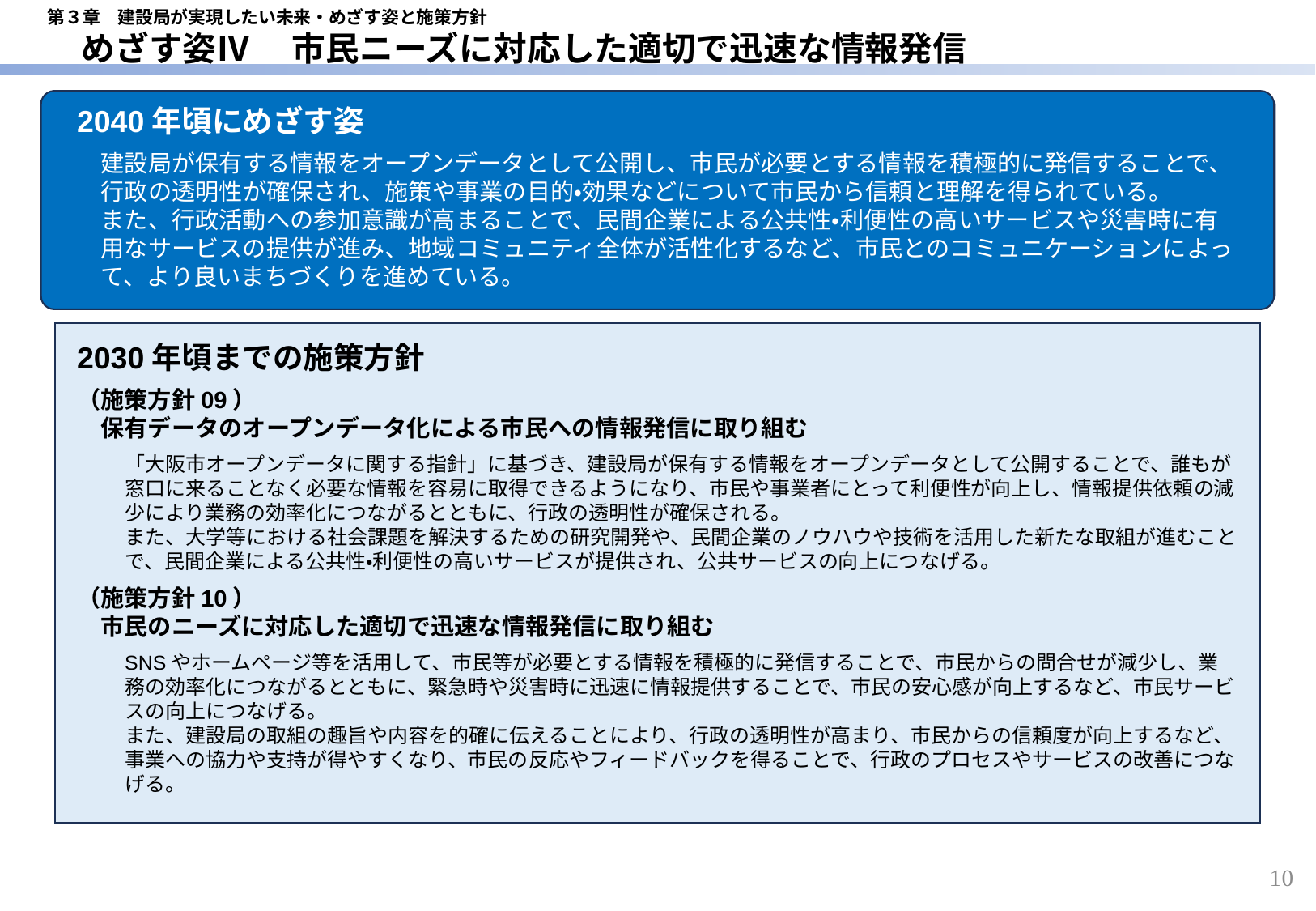

第３章　建設局が実現したい未来・めざす姿と施策方針
　めざす姿Ⅳ 　市民ニーズに対応した適切で迅速な情報発信

2040年頃にめざす姿
建設局が保有する情報をオープンデータとして公開し、市民が必要とする情報を積極的に発信することで、行政の透明性が確保され、施策や事業の目的・効果などについて市民から信頼と理解を得られている。
また、行政活動への参加意識が高まることで、民間企業による公共性・利便性の高いサービスや災害時に有用なサービスの提供が進み、地域コミュニティ全体が活性化するなど、市民とのコミュニケーションによって、より良いまちづくりを進めている。

2030年頃までの施策方針
（施策方針09）
　保有データのオープンデータ化による市民への情報発信に取り組む
「大阪市オープンデータに関する指針」に基づき、建設局が保有する情報をオープンデータとして公開することで、誰もが窓口に来ることなく必要な情報を容易に取得できるようになり、市民や事業者にとって利便性が向上し、情報提供依頼の減少により業務の効率化につながるとともに、行政の透明性が確保される。
また、大学等における社会課題を解決するための研究開発や、民間企業のノウハウや技術を活用した新たな取組が進むことで、民間企業による公共性・利便性の高いサービスが提供され、公共サービスの向上につなげる。
（施策方針10）
　市民のニーズに対応した適切で迅速な情報発信に取り組む
SNSやホームページ等を活用して、市民等が必要とする情報を積極的に発信することで、市民からの問合せが減少し、業務の効率化につながるとともに、緊急時や災害時に迅速に情報提供することで、市民の安心感が向上するなど、市民サービスの向上につなげる。
また、建設局の取組の趣旨や内容を的確に伝えることにより、行政の透明性が高まり、市民からの信頼度が向上するなど、事業への協力や支持が得やすくなり、市民の反応やフィードバックを得ることで、行政のプロセスやサービスの改善につなげる。

10